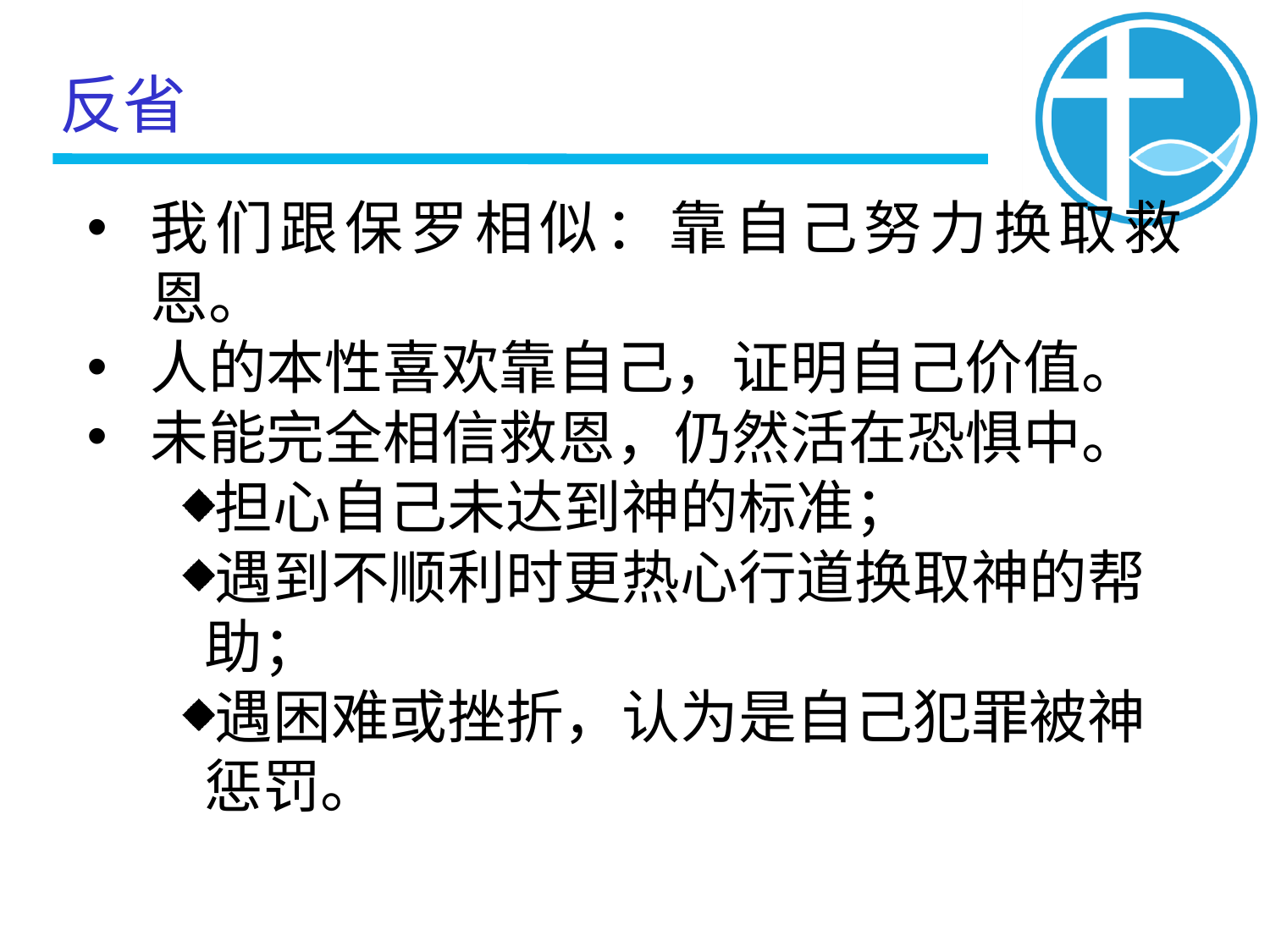

反省
我们跟保罗相似：靠自己努力换取救恩。
人的本性喜欢靠自己，证明自己价值。
未能完全相信救恩，仍然活在恐惧中。
担心自己未达到神的标准；
遇到不顺利时更热心行道换取神的帮助；
遇困难或挫折，认为是自己犯罪被神惩罚。